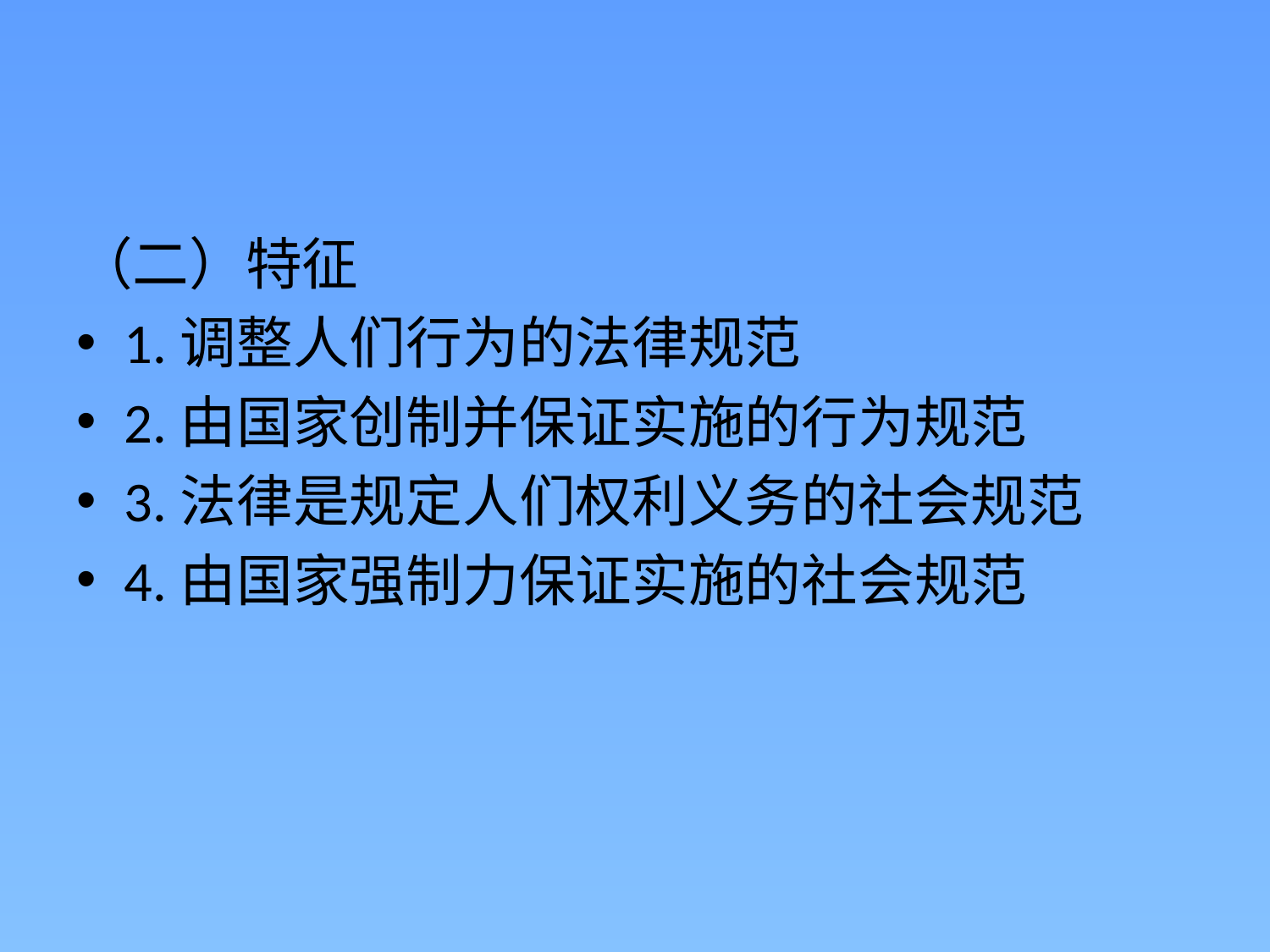

#
（二）特征
1.调整人们行为的法律规范
2.由国家创制并保证实施的行为规范
3.法律是规定人们权利义务的社会规范
4.由国家强制力保证实施的社会规范